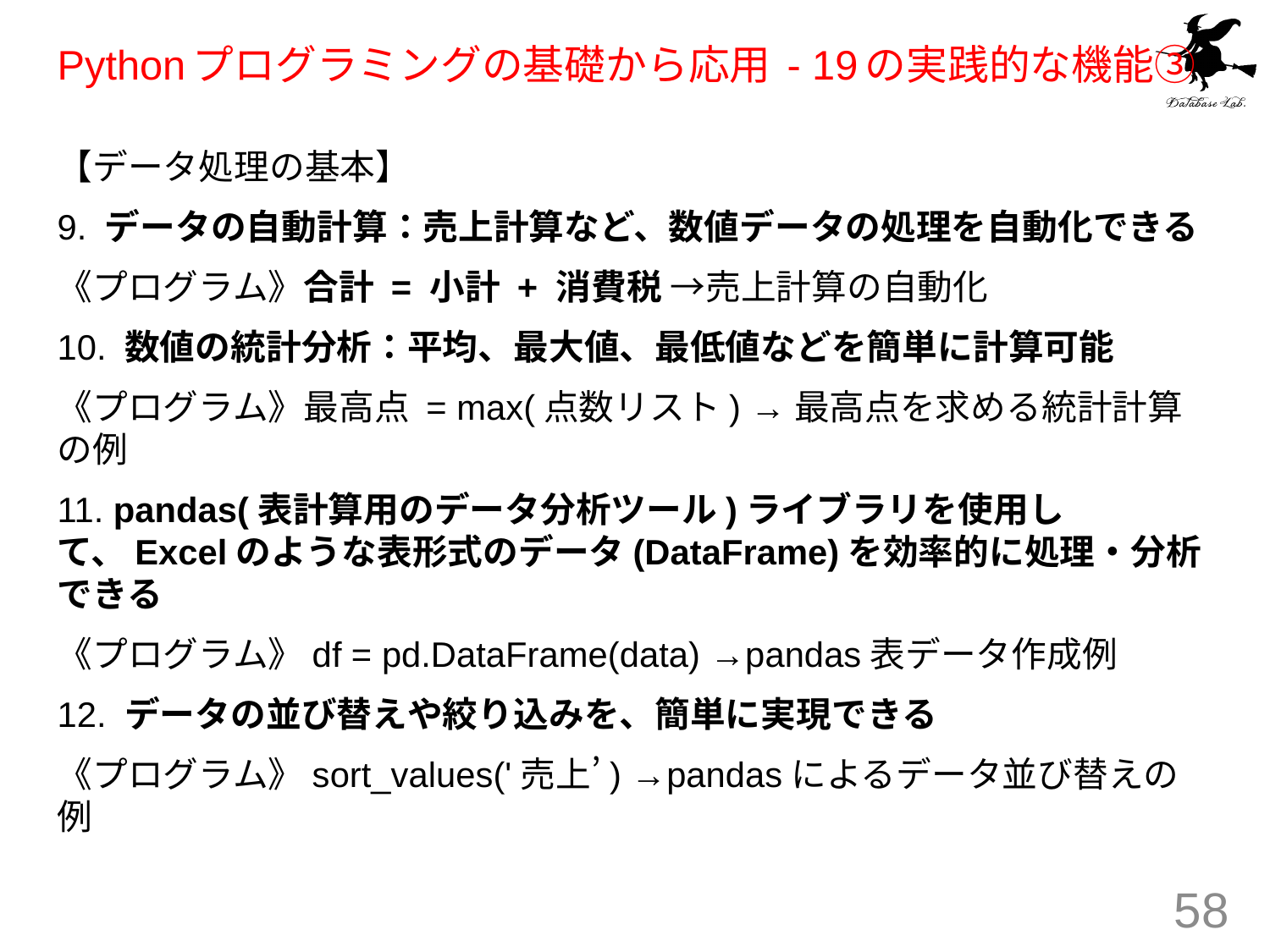

# Pythonプログラミングの基礎から応用 - 19の実践的な機能③
【データ処理の基本】
9. データの自動計算：売上計算など、数値データの処理を自動化できる
《プログラム》合計 = 小計 + 消費税 →売上計算の自動化
10. 数値の統計分析：平均、最大値、最低値などを簡単に計算可能
《プログラム》最高点 = max(点数リスト) →最高点を求める統計計算の例
11. pandas(表計算用のデータ分析ツール)ライブラリを使用して、Excelのような表形式のデータ(DataFrame)を効率的に処理・分析できる
《プログラム》df = pd.DataFrame(data) →pandas表データ作成例
12. データの並び替えや絞り込みを、簡単に実現できる
《プログラム》sort_values('売上’) →pandasによるデータ並び替えの例
58